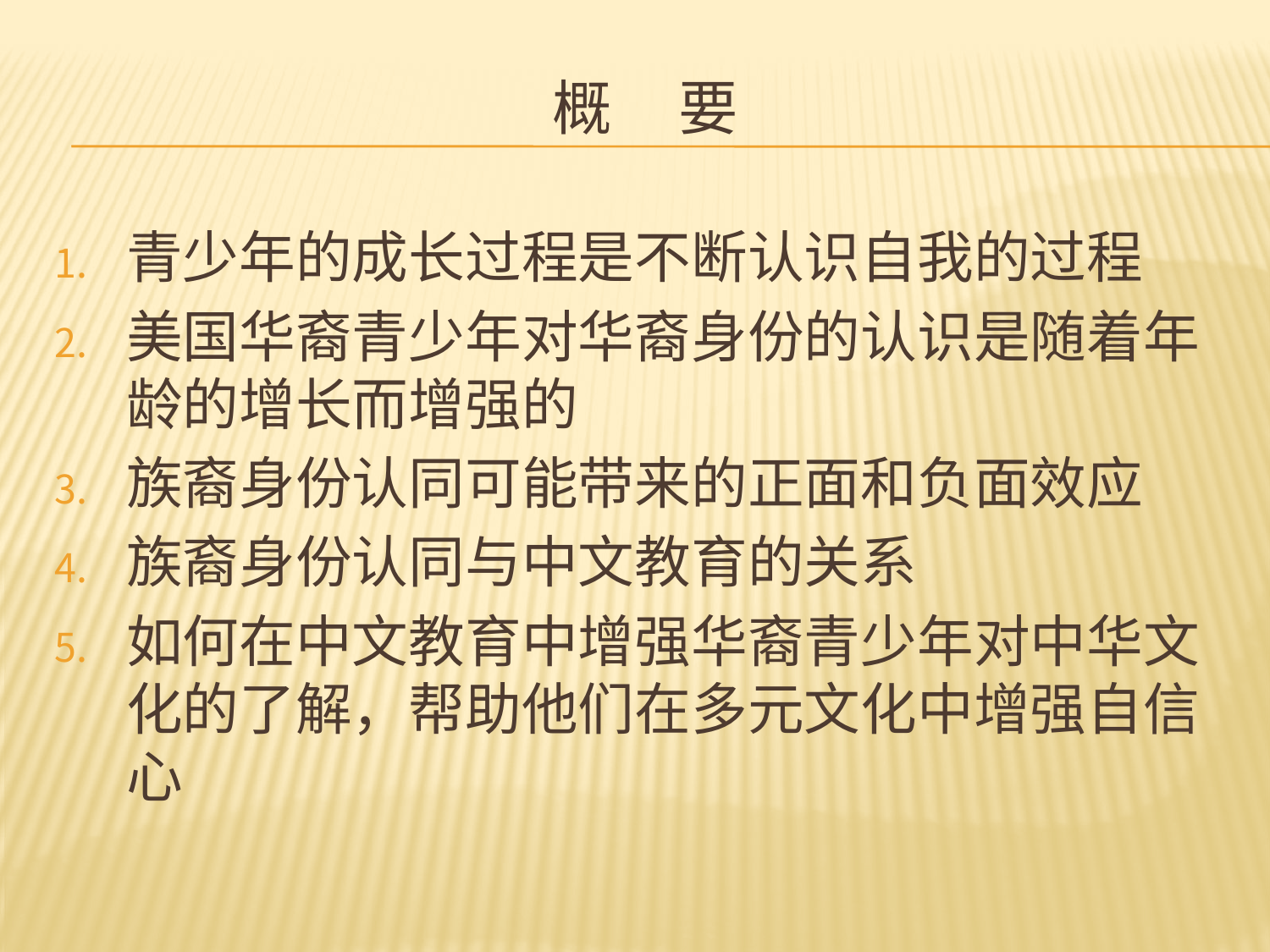

# 概     要
青少年的成长过程是不断认识自我的过程
美国华裔青少年对华裔身份的认识是随着年龄的增长而增强的
族裔身份认同可能带来的正面和负面效应
族裔身份认同与中文教育的关系
如何在中文教育中增强华裔青少年对中华文化的了解，帮助他们在多元文化中增强自信心